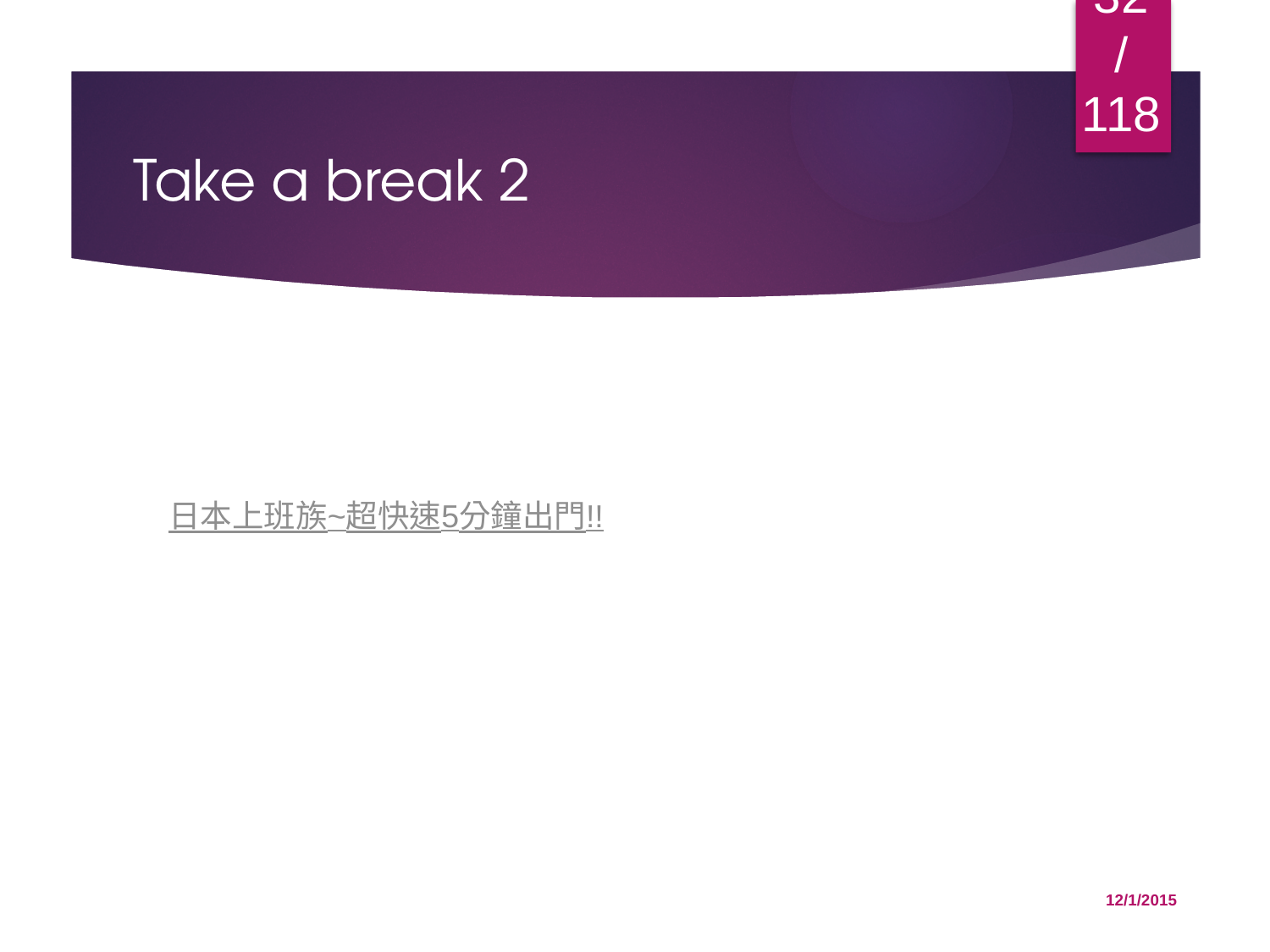

32/118
# Take a break 2
日本上班族~超快速5分鐘出門!!
12/1/2015